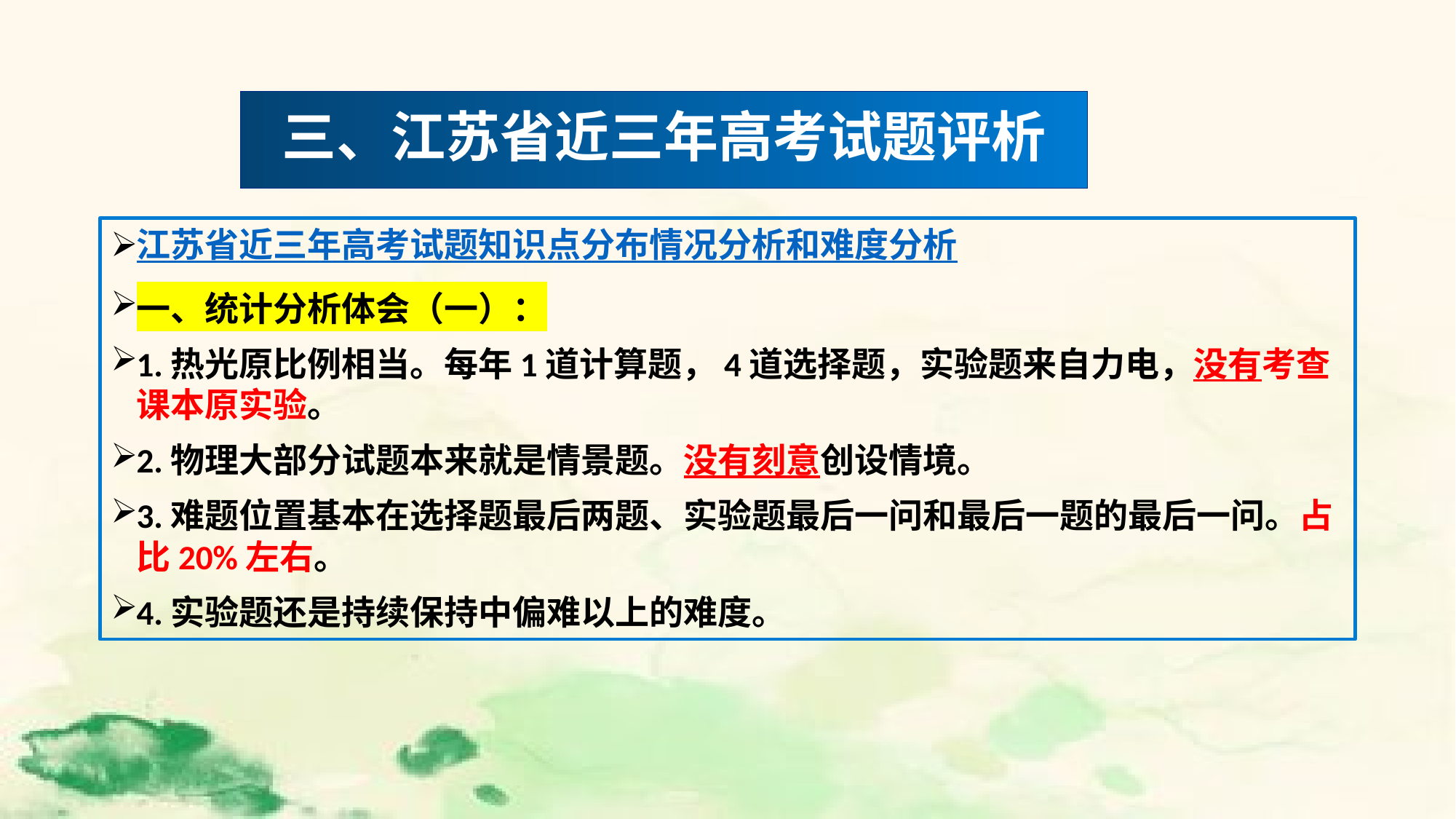

# 三、江苏省近三年高考试题评析
江苏省近三年高考试题知识点分布情况分析和难度分析
一、统计分析体会（一）：
1.热光原比例相当。每年1道计算题，4道选择题，实验题来自力电，没有考查课本原实验。
2.物理大部分试题本来就是情景题。没有刻意创设情境。
3.难题位置基本在选择题最后两题、实验题最后一问和最后一题的最后一问。占比20%左右。
4.实验题还是持续保持中偏难以上的难度。